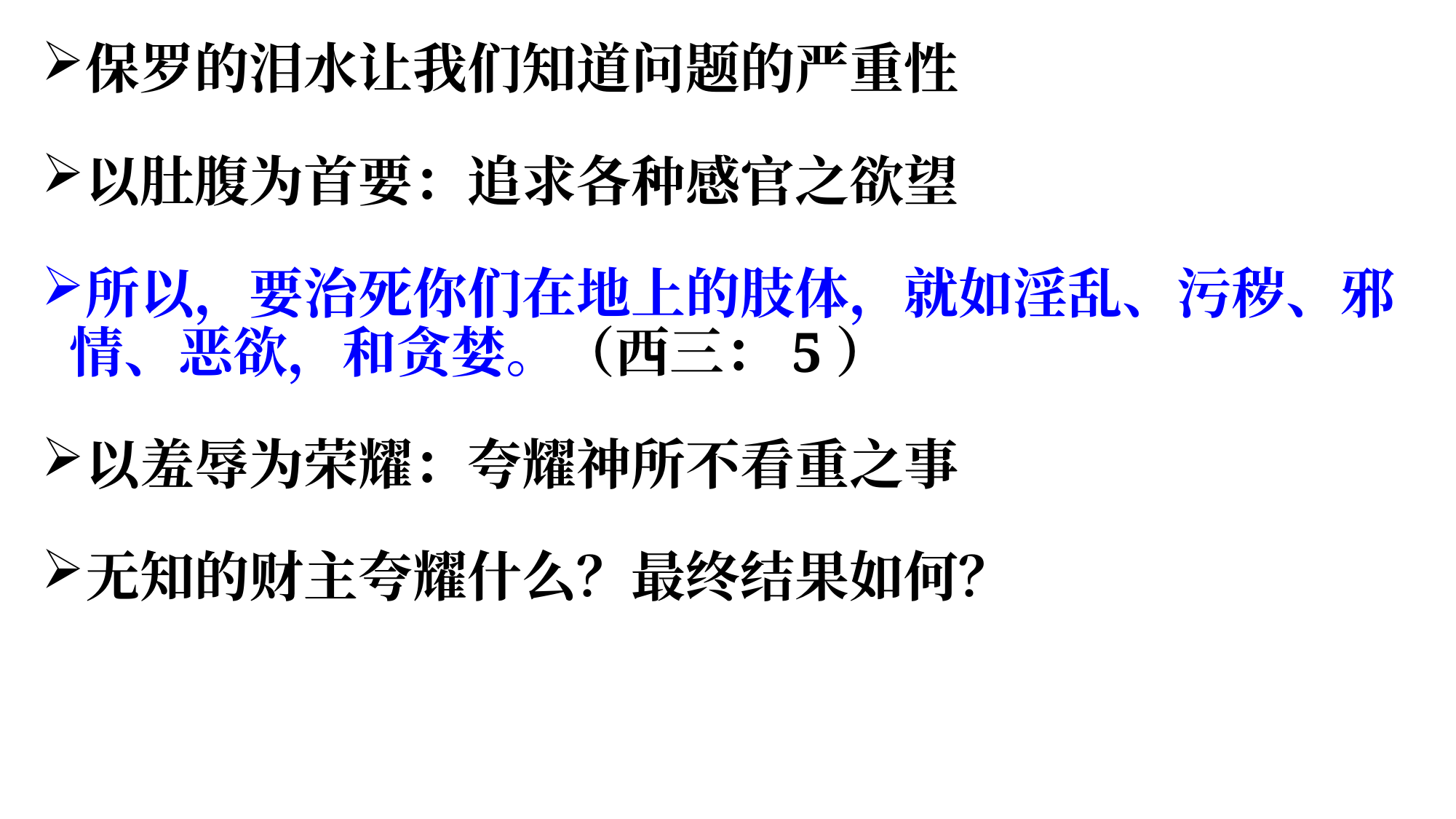

保罗的泪水让我们知道问题的严重性

以肚腹为首要：追求各种感官之欲望

所以，要治死你们在地上的肢体，就如淫乱、污秽、邪情、恶欲，和贪婪。（西三：5）

以羞辱为荣耀：夸耀神所不看重之事

无知的财主夸耀什么？最终结果如何？